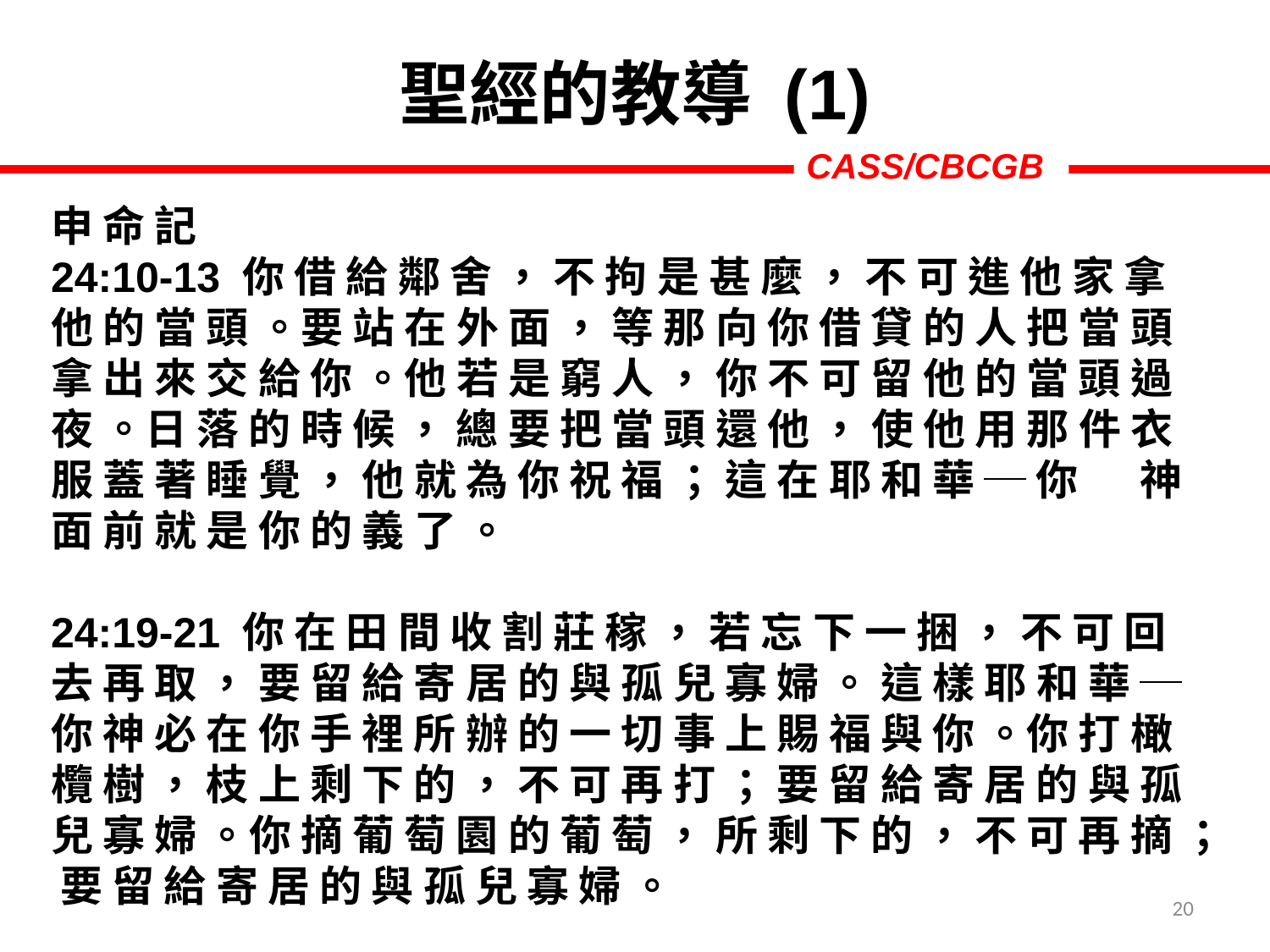

# 聖經的教導 (1)
申 命 記
24:10-13 你 借 給 鄰 舍 ， 不 拘 是 甚 麼 ， 不 可 進 他 家 拿 他 的 當 頭 。要 站 在 外 面 ， 等 那 向 你 借 貸 的 人 把 當 頭 拿 出 來 交 給 你 。他 若 是 窮 人 ， 你 不 可 留 他 的 當 頭 過 夜 。日 落 的 時 候 ， 總 要 把 當 頭 還 他 ， 使 他 用 那 件 衣 服 蓋 著 睡 覺 ， 他 就 為 你 祝 福 ； 這 在 耶 和 華 ─ 你 　 神 面 前 就 是 你 的 義 了 。

24:19-21 你 在 田 間 收 割 莊 稼 ， 若 忘 下 一 捆 ， 不 可 回 去 再 取 ， 要 留 給 寄 居 的 與 孤 兒 寡 婦 。 這 樣 耶 和 華 ─ 你 神 必 在 你 手 裡 所 辦 的 一 切 事 上 賜 福 與 你 。你 打 橄 欖 樹 ， 枝 上 剩 下 的 ， 不 可 再 打 ； 要 留 給 寄 居 的 與 孤 兒 寡 婦 。你 摘 葡 萄 園 的 葡 萄 ， 所 剩 下 的 ， 不 可 再 摘 ； 要 留 給 寄 居 的 與 孤 兒 寡 婦 。

20